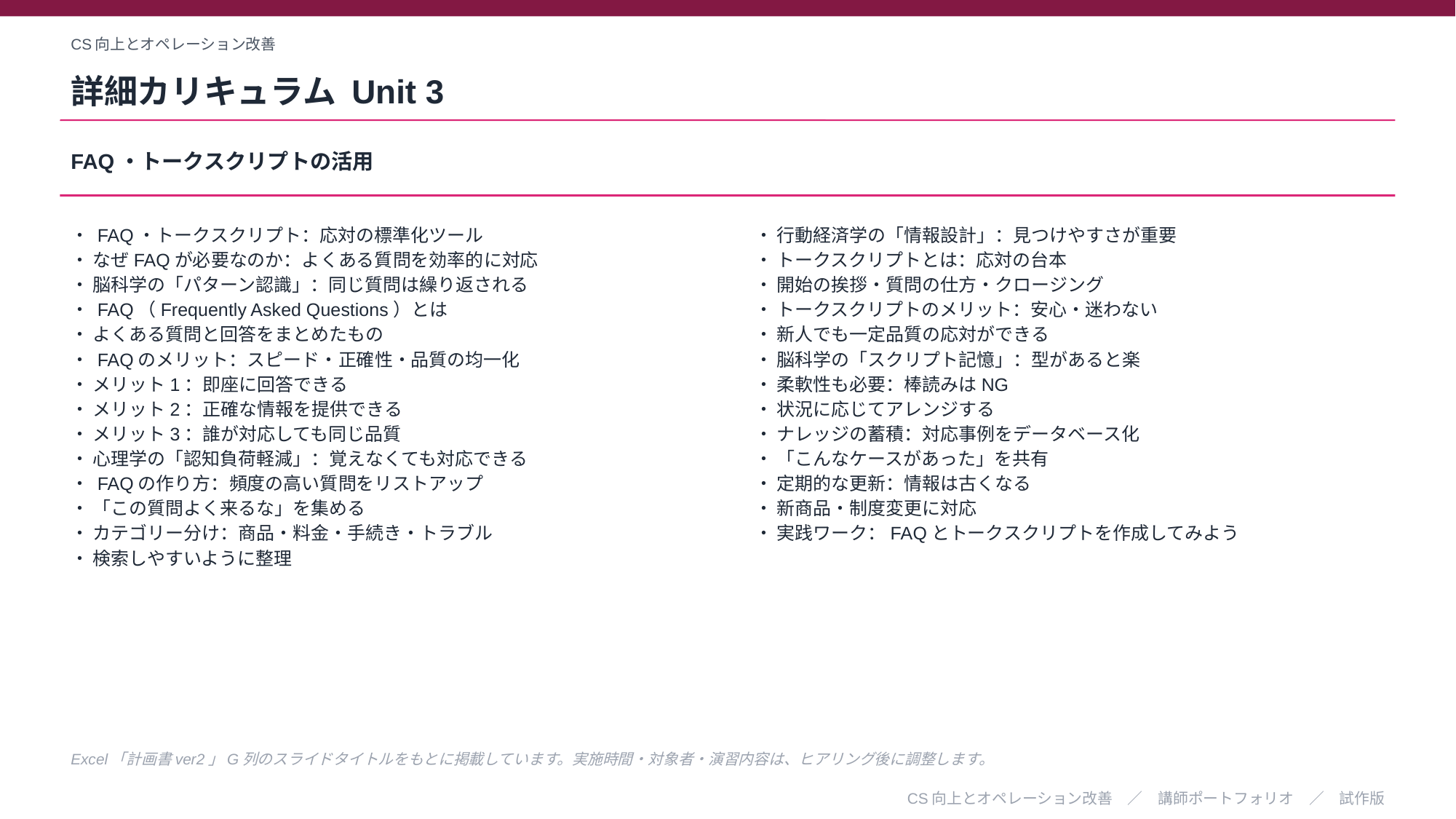

CS向上とオペレーション改善
詳細カリキュラム Unit 3

FAQ・トークスクリプトの活用

・ FAQ・トークスクリプト：応対の標準化ツール
・ なぜFAQが必要なのか：よくある質問を効率的に対応
・ 脳科学の「パターン認識」：同じ質問は繰り返される
・ FAQ（Frequently Asked Questions）とは
・ よくある質問と回答をまとめたもの
・ FAQのメリット：スピード・正確性・品質の均一化
・ メリット1：即座に回答できる
・ メリット2：正確な情報を提供できる
・ メリット3：誰が対応しても同じ品質
・ 心理学の「認知負荷軽減」：覚えなくても対応できる
・ FAQの作り方：頻度の高い質問をリストアップ
・ 「この質問よく来るな」を集める
・ カテゴリー分け：商品・料金・手続き・トラブル
・ 検索しやすいように整理
・ 行動経済学の「情報設計」：見つけやすさが重要
・ トークスクリプトとは：応対の台本
・ 開始の挨拶・質問の仕方・クロージング
・ トークスクリプトのメリット：安心・迷わない
・ 新人でも一定品質の応対ができる
・ 脳科学の「スクリプト記憶」：型があると楽
・ 柔軟性も必要：棒読みはNG
・ 状況に応じてアレンジする
・ ナレッジの蓄積：対応事例をデータベース化
・ 「こんなケースがあった」を共有
・ 定期的な更新：情報は古くなる
・ 新商品・制度変更に対応
・ 実践ワーク：FAQとトークスクリプトを作成してみよう
Excel「計画書ver2」G列のスライドタイトルをもとに掲載しています。実施時間・対象者・演習内容は、ヒアリング後に調整します。
CS向上とオペレーション改善　／　講師ポートフォリオ　／　試作版